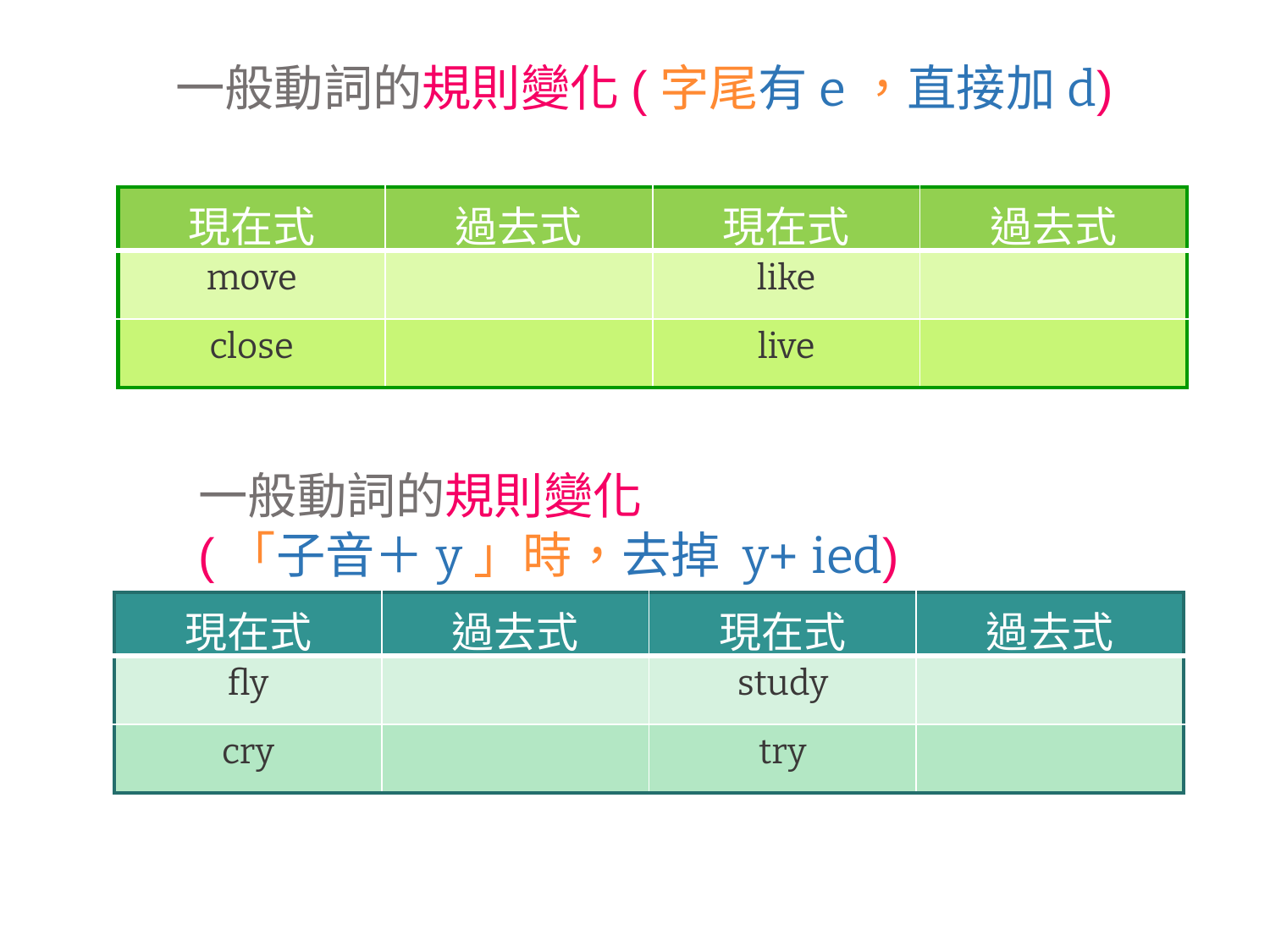

一般動詞的規則變化(字尾有e，直接加d)
| 現在式 | 過去式 | 現在式 | 過去式 |
| --- | --- | --- | --- |
| move |  | like |  |
| close |  | live |  |
一般動詞的規則變化
(「子音＋y」時，去掉 y+ ied)
| 現在式 | 過去式 | 現在式 | 過去式 |
| --- | --- | --- | --- |
| fly |  | study |  |
| cry |  | try |  |